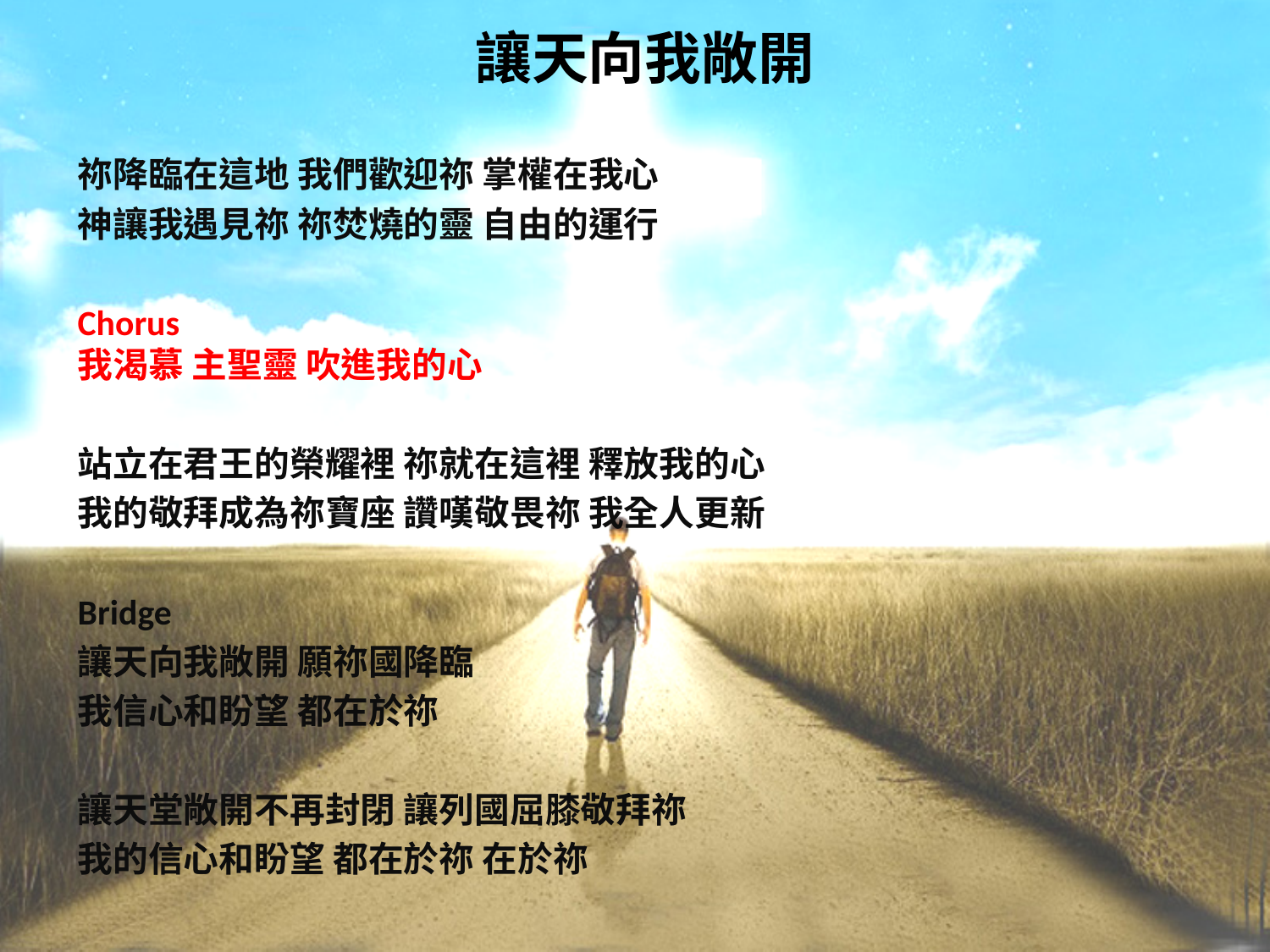

# 讓天向我敞開
祢降臨在這地 我們歡迎祢 掌權在我心
神讓我遇見祢 祢焚燒的靈 自由的運行

Chorus                                                                       我渴慕 主聖靈 吹進我的心

站立在君王的榮耀裡 祢就在這裡 釋放我的心
我的敬拜成為祢寶座 讚嘆敬畏祢 我全人更新

Bridge
讓天向我敞開 願祢國降臨
我信心和盼望 都在於祢

讓天堂敞開不再封閉 讓列國屈膝敬拜祢
我的信心和盼望 都在於祢 在於祢